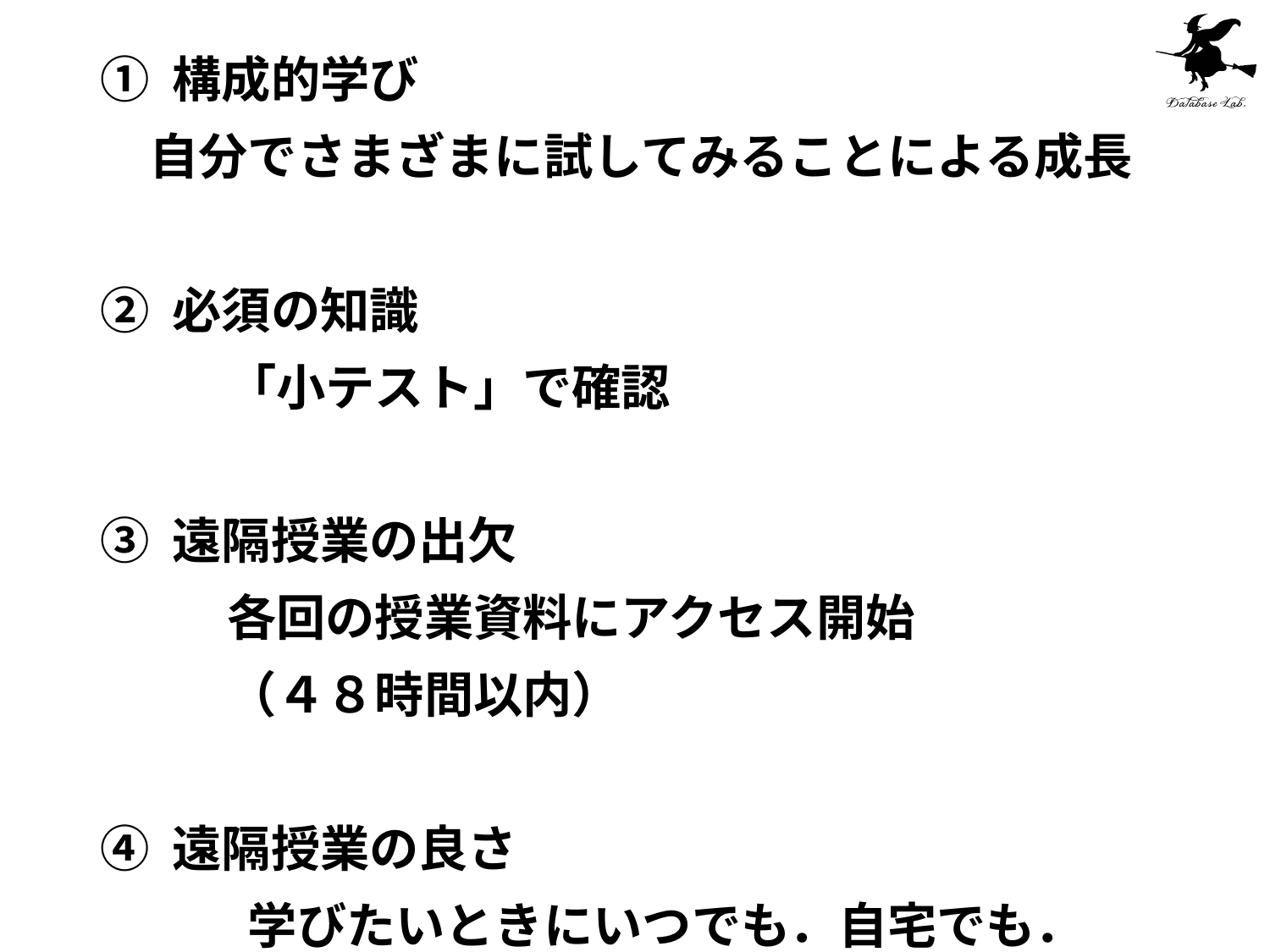

① 構成的学び
　自分でさまざまに試してみることによる成長

② 必須の知識
	「小テスト」で確認

③ 遠隔授業の出欠
	各回の授業資料にアクセス開始
	（４８時間以内）

④ 遠隔授業の良さ
　　　学びたいときにいつでも．自宅でも．